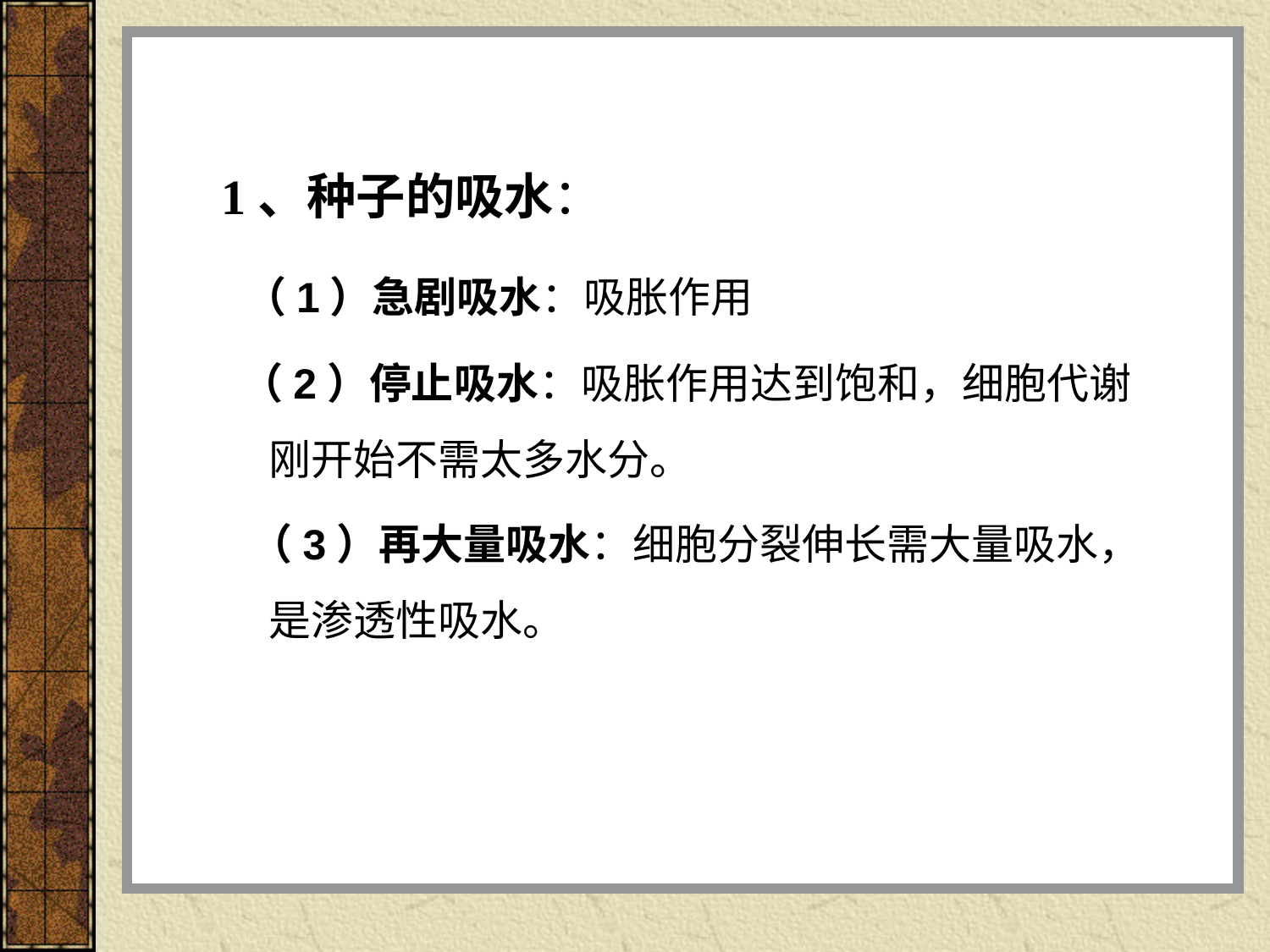

1、种子的吸水：
 （1）急剧吸水：吸胀作用
 （2）停止吸水：吸胀作用达到饱和，细胞代谢  刚开始不需太多水分。
  （3）再大量吸水：细胞分裂伸长需大量吸水，是渗透性吸水。